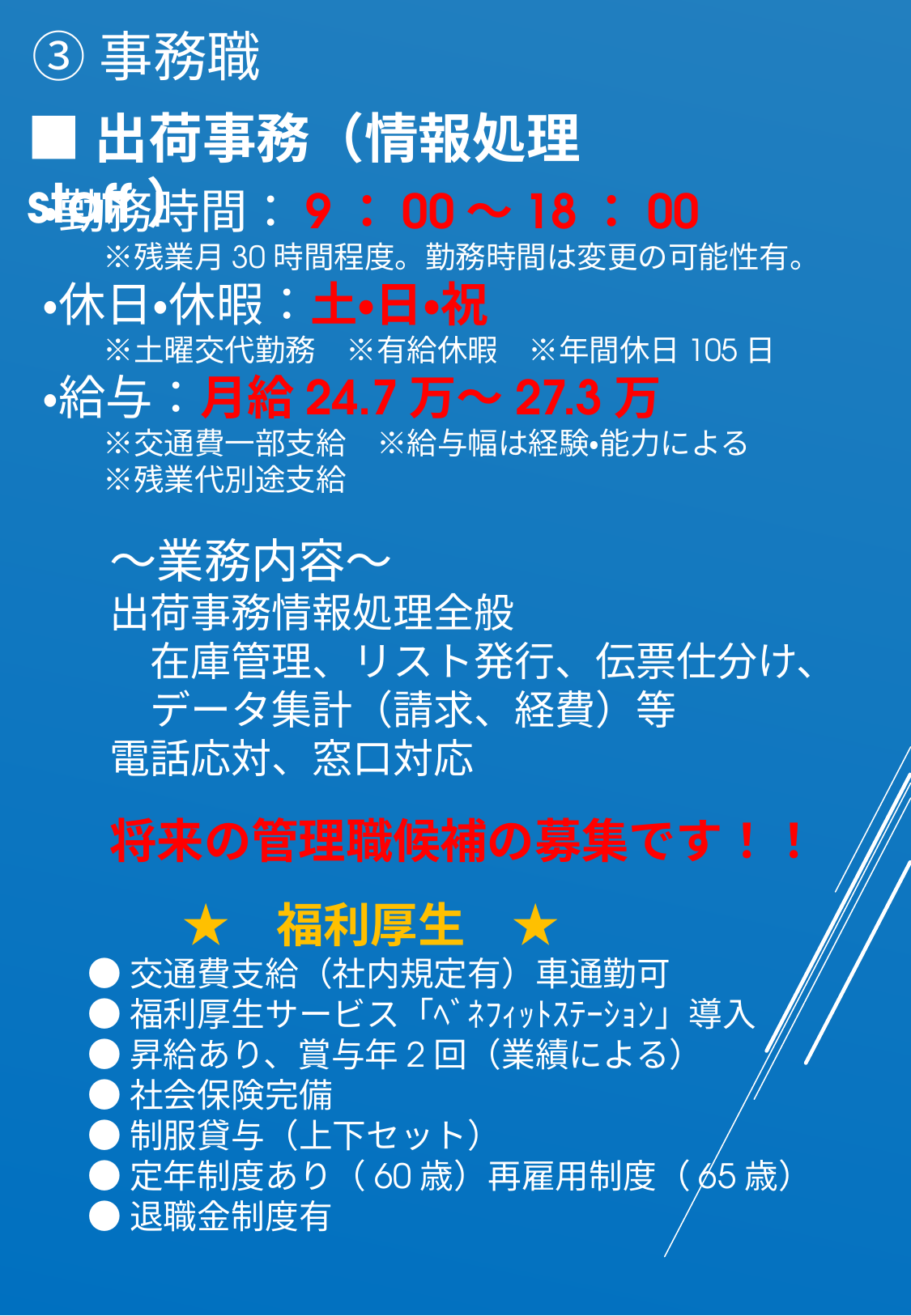

③事務職
■出荷事務（情報処理staff）
・勤務時間：9：00～18：00
　　※残業月30時間程度。勤務時間は変更の可能性有。
・休日・休暇：土・日・祝
　　※土曜交代勤務　※有給休暇　※年間休日105日
・給与：月給24.7万～27.3万
　　※交通費一部支給　※給与幅は経験・能力による
　　※残業代別途支給
～業務内容～
出荷事務情報処理全般
　在庫管理、リスト発行、伝票仕分け、
　データ集計（請求、経費）等
電話応対、窓口対応
将来の管理職候補の募集です！！
　　★　福利厚生　★
●交通費支給（社内規定有）車通勤可
●福利厚生サービス「ﾍﾞﾈﾌｨｯﾄｽﾃｰｼｮﾝ」導入
●昇給あり、賞与年2回（業績による）
●社会保険完備
●制服貸与（上下セット）
●定年制度あり（60歳）再雇用制度（65歳）
●退職金制度有